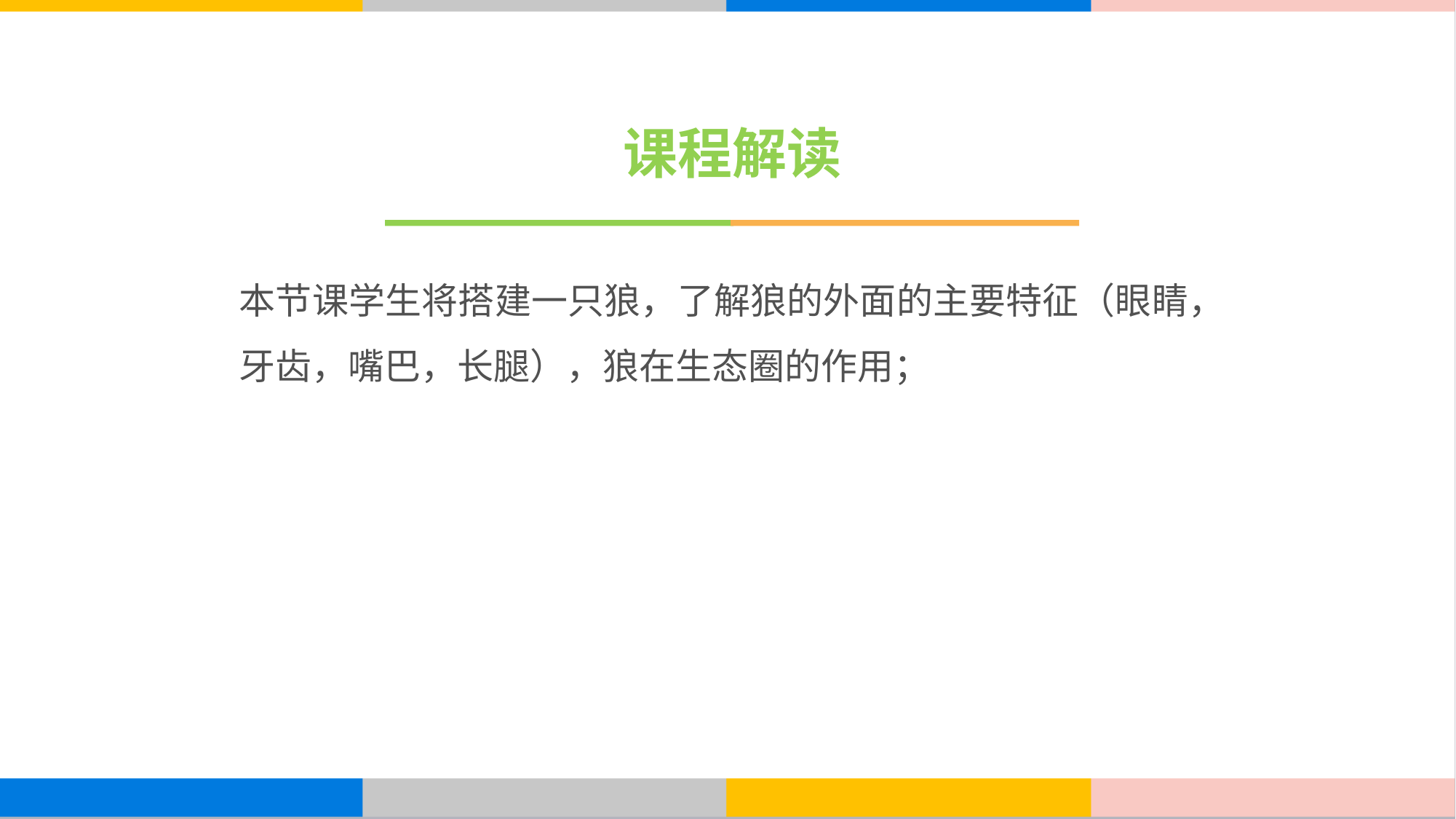

# 课程解读
本节课学生将搭建一只狼，了解狼的外面的主要特征（眼睛，牙齿，嘴巴，长腿），狼在生态圈的作用；